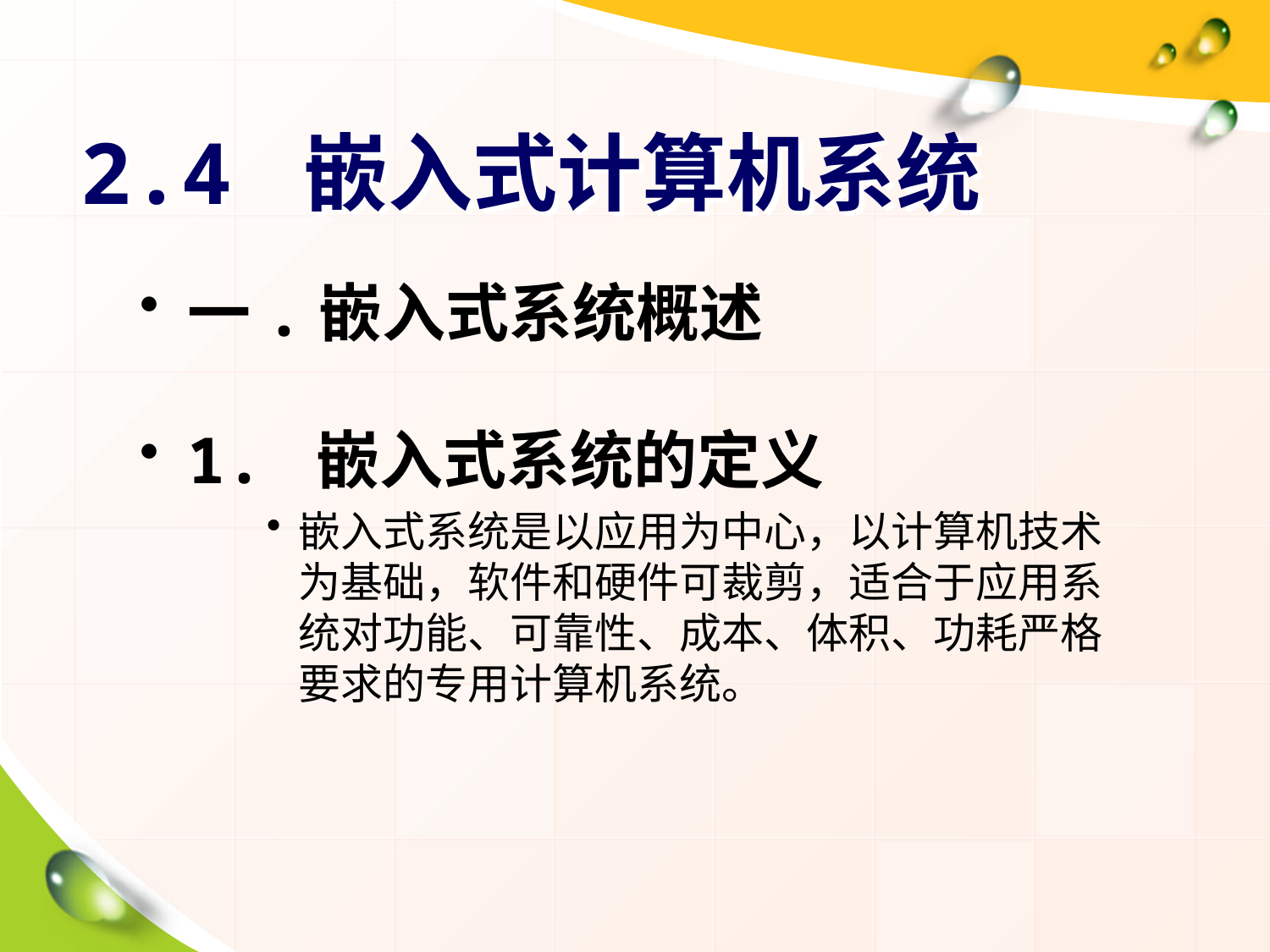

# 2.4 嵌入式计算机系统
一.嵌入式系统概述

1. 嵌入式系统的定义
嵌入式系统是以应用为中心，以计算机技术为基础，软件和硬件可裁剪，适合于应用系统对功能、可靠性、成本、体积、功耗严格要求的专用计算机系统。